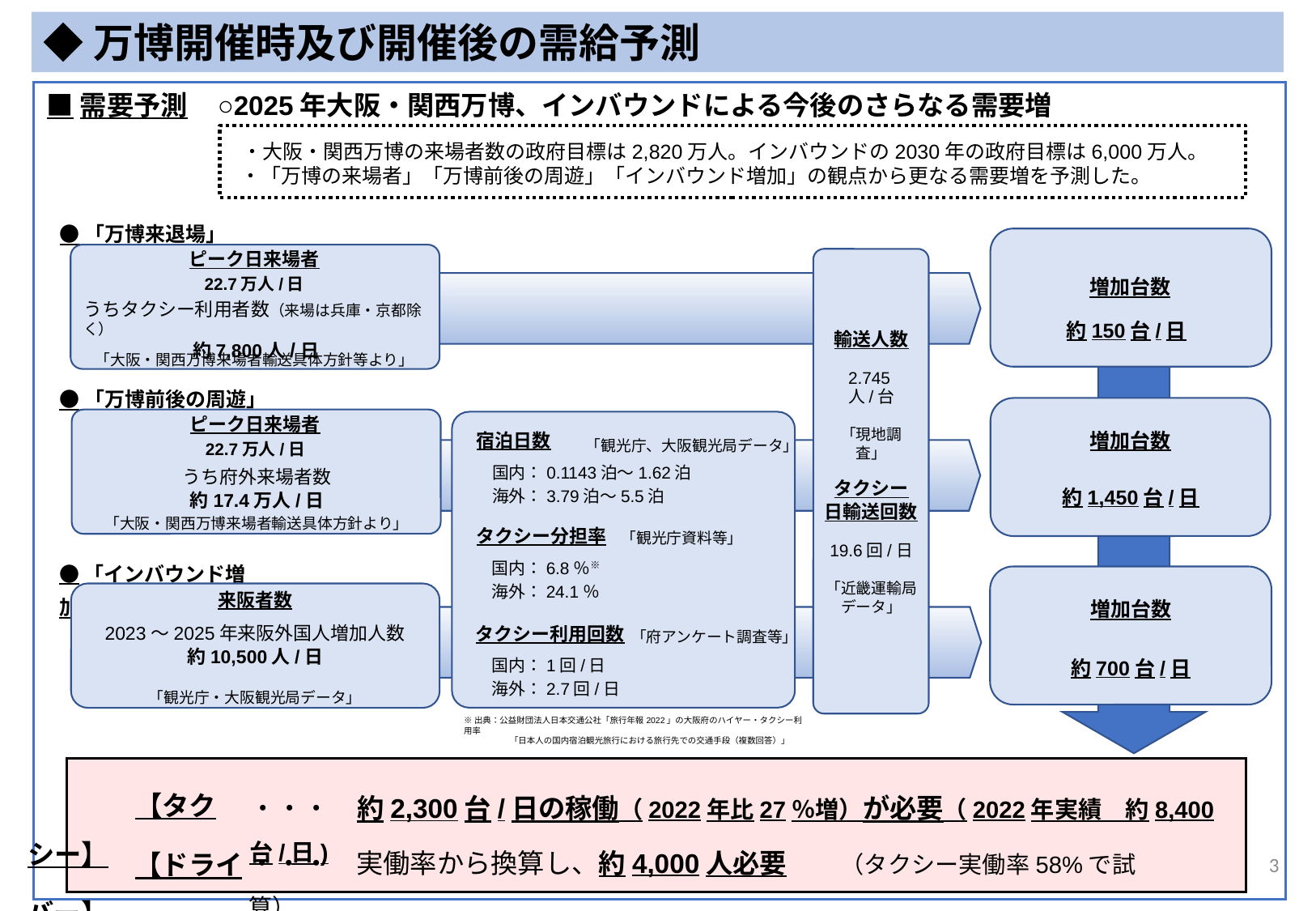

◆万博開催時及び開催後の需給予測

■需要予測
○2025年大阪・関西万博、インバウンドによる今後のさらなる需要増
 ・大阪・関西万博の来場者数の政府目標は2,820万人。インバウンドの2030年の政府目標は6,000万人。
 ・「万博の来場者」「万博前後の周遊」「インバウンド増加」の観点から更なる需要増を予測した。
●「万博来退場」

ピーク日来場者
22.7万人/日

増加台数

うちタクシー利用者数（来場は兵庫・京都除く）
約7,800人/日
約150台/日
輸送人数

2.745人/台

「現地調査」

「大阪・関西万博来場者輸送具体方針等より」
●「万博前後の周遊」

ピーク日来場者
22.7万人/日

「観光庁、大阪観光局データ」
宿泊日数
増加台数

国内：0.1143泊～1.62泊
海外：3.79泊～5.5泊
うち府外来場者数
約17.4万人/日
約1,450台/日
タクシー
日輸送回数

19.6回/日

「近畿運輸局データ」
「大阪・関西万博来場者輸送具体方針より」
「観光庁資料等」
タクシー分担率
●「インバウンド増加」
国内：6.8％※
海外：24.1％

来阪者数
増加台数

「府アンケート調査等」
2023～2025年来阪外国人増加人数
約10,500人/日
タクシー利用回数
約700台/日
国内：1回/日
海外：2.7回/日
「観光庁・大阪観光局データ」
※出典：公益財団法人日本交通公社「旅行年報2022」の大阪府のハイヤー・タクシー利用率
　 　　　　 「日本人の国内宿泊観光旅行における旅行先での交通手段（複数回答）」

　　　　【タクシー】
・・・　約2,300台/日の稼働（2022年比27％増）が必要（2022年実績　約8,400台/日)
・・・　実働率から換算し、約4,000人必要　　（タクシー実働率58%で試算）
　　　　【ドライバー】
3